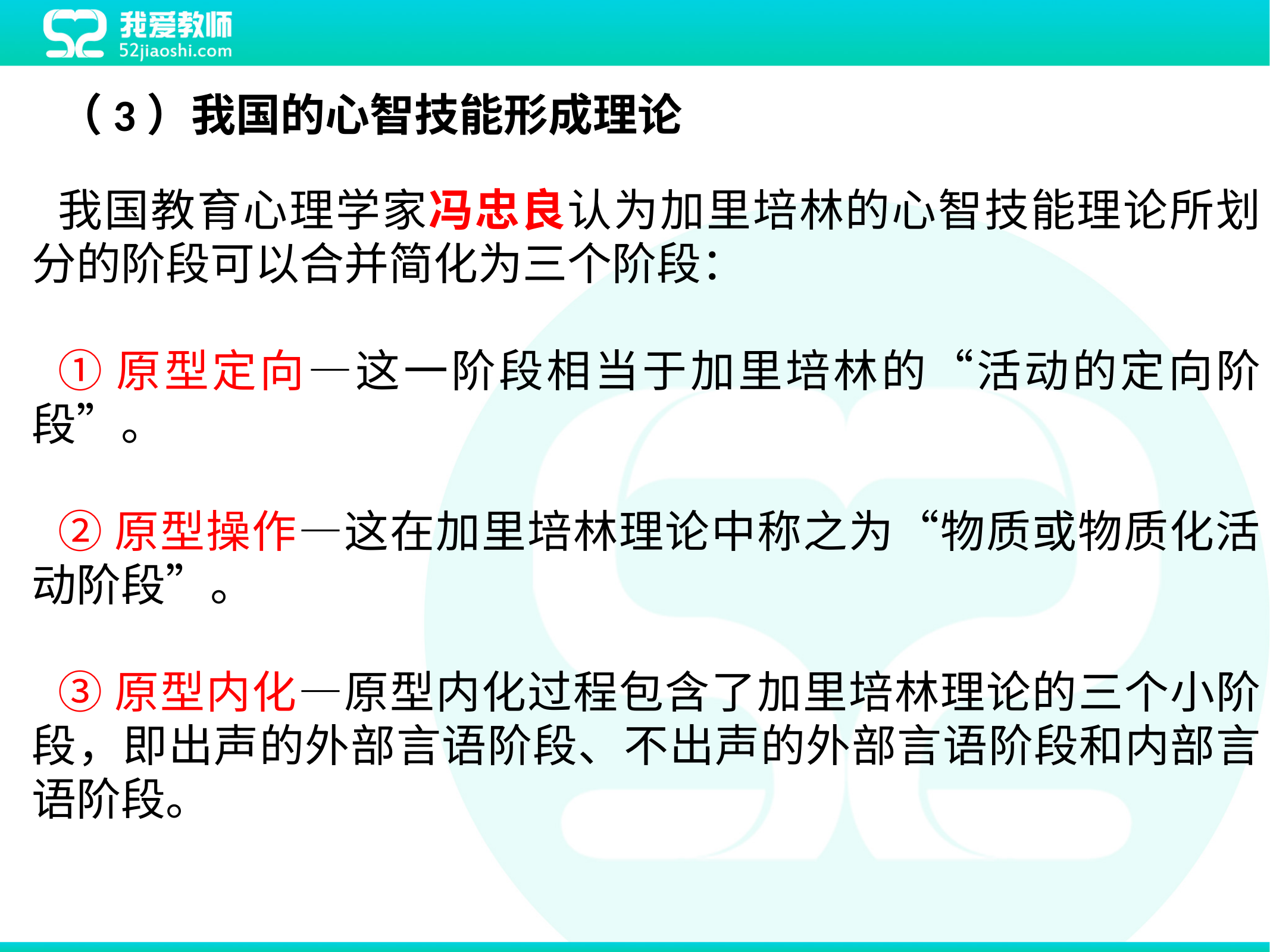

（3）我国的心智技能形成理论

我国教育心理学家冯忠良认为加里培林的心智技能理论所划分的阶段可以合并简化为三个阶段：

①原型定向—这一阶段相当于加里培林的“活动的定向阶段”。

②原型操作—这在加里培林理论中称之为“物质或物质化活动阶段”。

③原型内化—原型内化过程包含了加里培林理论的三个小阶段，即出声的外部言语阶段、不出声的外部言语阶段和内部言语阶段。